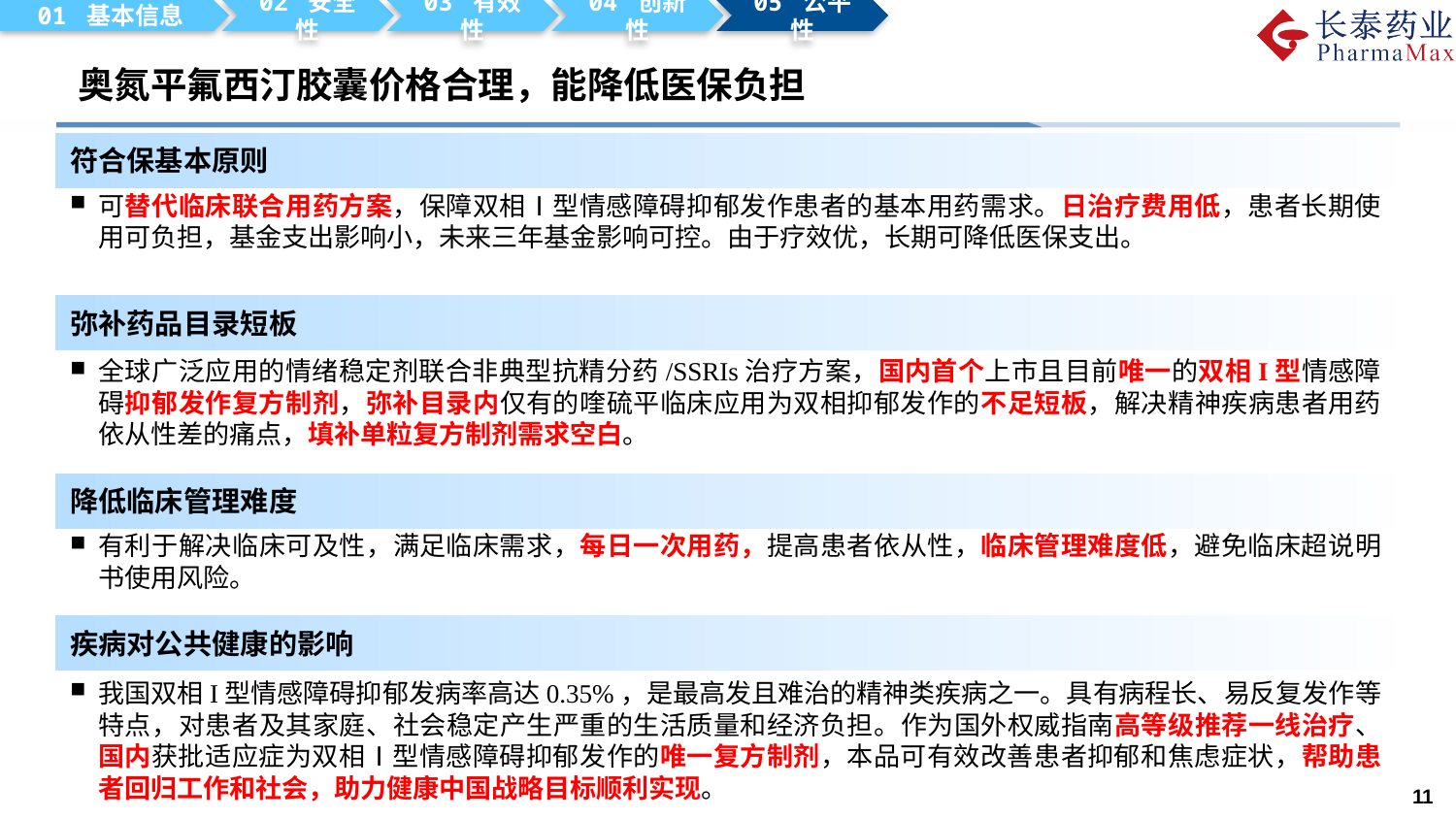

01 基本信息
02 安全性
03 有效性
04 创新性
05 公平性
# 奥氮平氟西汀胶囊价格合理，能降低医保负担
符合保基本原则
可替代临床联合用药方案，保障双相Ⅰ型情感障碍抑郁发作患者的基本用药需求。日治疗费用低，患者长期使用可负担，基金支出影响小，未来三年基金影响可控。由于疗效优，长期可降低医保支出。
弥补药品目录短板
全球广泛应用的情绪稳定剂联合非典型抗精分药/SSRIs治疗方案，国内首个上市且目前唯一的双相I型情感障碍抑郁发作复方制剂，弥补目录内仅有的喹硫平临床应用为双相抑郁发作的不足短板，解决精神疾病患者用药依从性差的痛点，填补单粒复方制剂需求空白。
降低临床管理难度
有利于解决临床可及性，满足临床需求，每日一次用药，提高患者依从性，临床管理难度低，避免临床超说明书使用风险。
疾病对公共健康的影响
我国双相I型情感障碍抑郁发病率高达0.35%，是最高发且难治的精神类疾病之一。具有病程长、易反复发作等特点，对患者及其家庭、社会稳定产生严重的生活质量和经济负担。作为国外权威指南高等级推荐一线治疗、国内获批适应症为双相Ⅰ型情感障碍抑郁发作的唯一复方制剂，本品可有效改善患者抑郁和焦虑症状，帮助患者回归工作和社会，助力健康中国战略目标顺利实现。